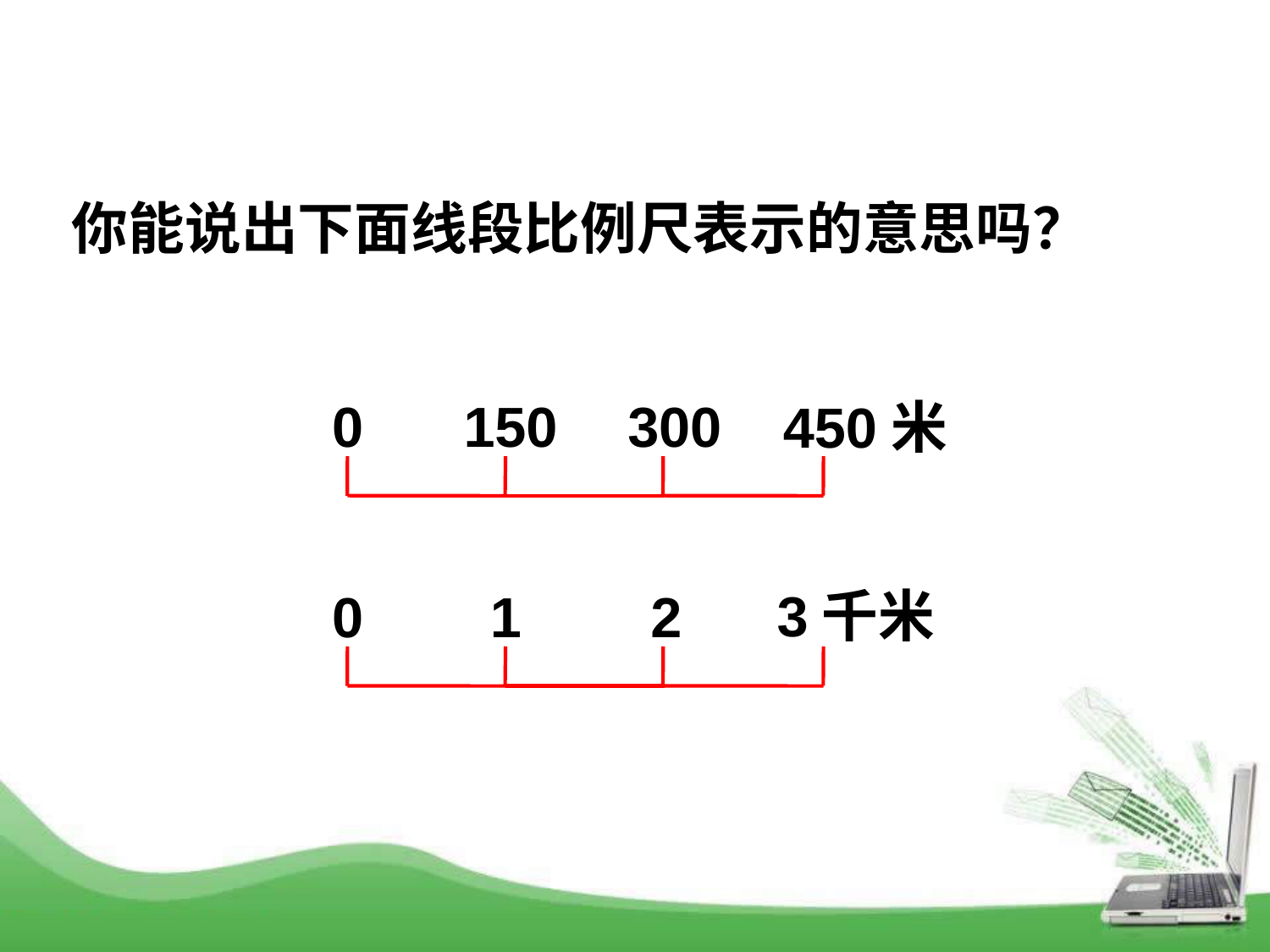

你能说出下面线段比例尺表示的意思吗？
0
150
300
450米
3千米
0
1
2